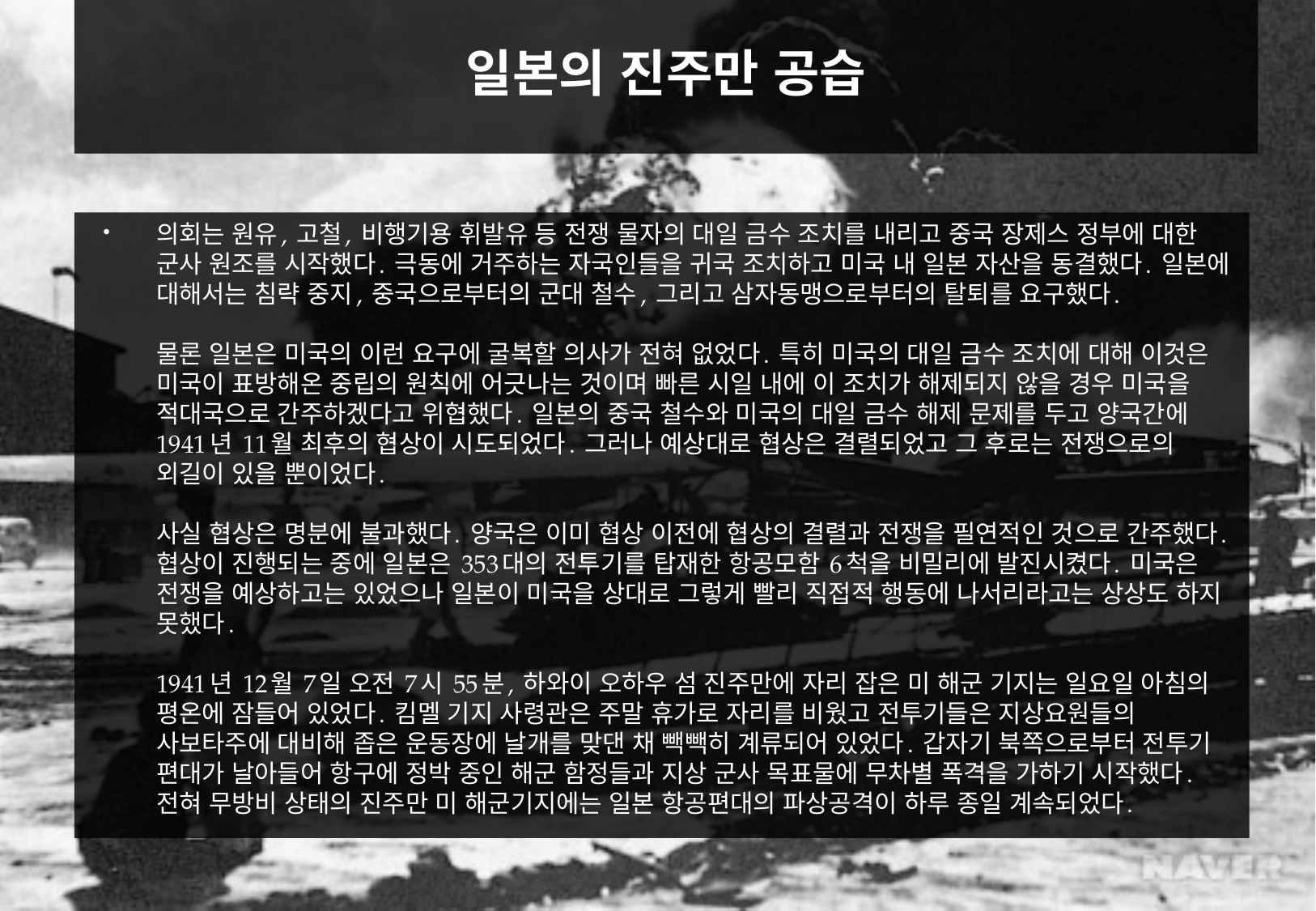

# 일본의 진주만 공습
의회는 원유, 고철, 비행기용 휘발유 등 전쟁 물자의 대일 금수 조치를 내리고 중국 장제스 정부에 대한 군사 원조를 시작했다. 극동에 거주하는 자국인들을 귀국 조치하고 미국 내 일본 자산을 동결했다. 일본에 대해서는 침략 중지, 중국으로부터의 군대 철수, 그리고 삼자동맹으로부터의 탈퇴를 요구했다.
물론 일본은 미국의 이런 요구에 굴복할 의사가 전혀 없었다. 특히 미국의 대일 금수 조치에 대해 이것은 미국이 표방해온 중립의 원칙에 어긋나는 것이며 빠른 시일 내에 이 조치가 해제되지 않을 경우 미국을 적대국으로 간주하겠다고 위협했다. 일본의 중국 철수와 미국의 대일 금수 해제 문제를 두고 양국간에 1941년 11월 최후의 협상이 시도되었다. 그러나 예상대로 협상은 결렬되었고 그 후로는 전쟁으로의 외길이 있을 뿐이었다.
사실 협상은 명분에 불과했다. 양국은 이미 협상 이전에 협상의 결렬과 전쟁을 필연적인 것으로 간주했다. 협상이 진행되는 중에 일본은 353대의 전투기를 탑재한 항공모함 6척을 비밀리에 발진시켰다. 미국은 전쟁을 예상하고는 있었으나 일본이 미국을 상대로 그렇게 빨리 직접적 행동에 나서리라고는 상상도 하지 못했다.
1941년 12월 7일 오전 7시 55분, 하와이 오하우 섬 진주만에 자리 잡은 미 해군 기지는 일요일 아침의 평온에 잠들어 있었다. 킴멜 기지 사령관은 주말 휴가로 자리를 비웠고 전투기들은 지상요원들의 사보타주에 대비해 좁은 운동장에 날개를 맞댄 채 빽빽히 계류되어 있었다. 갑자기 북쪽으로부터 전투기 편대가 날아들어 항구에 정박 중인 해군 함정들과 지상 군사 목표물에 무차별 폭격을 가하기 시작했다. 전혀 무방비 상태의 진주만 미 해군기지에는 일본 항공편대의 파상공격이 하루 종일 계속되었다.